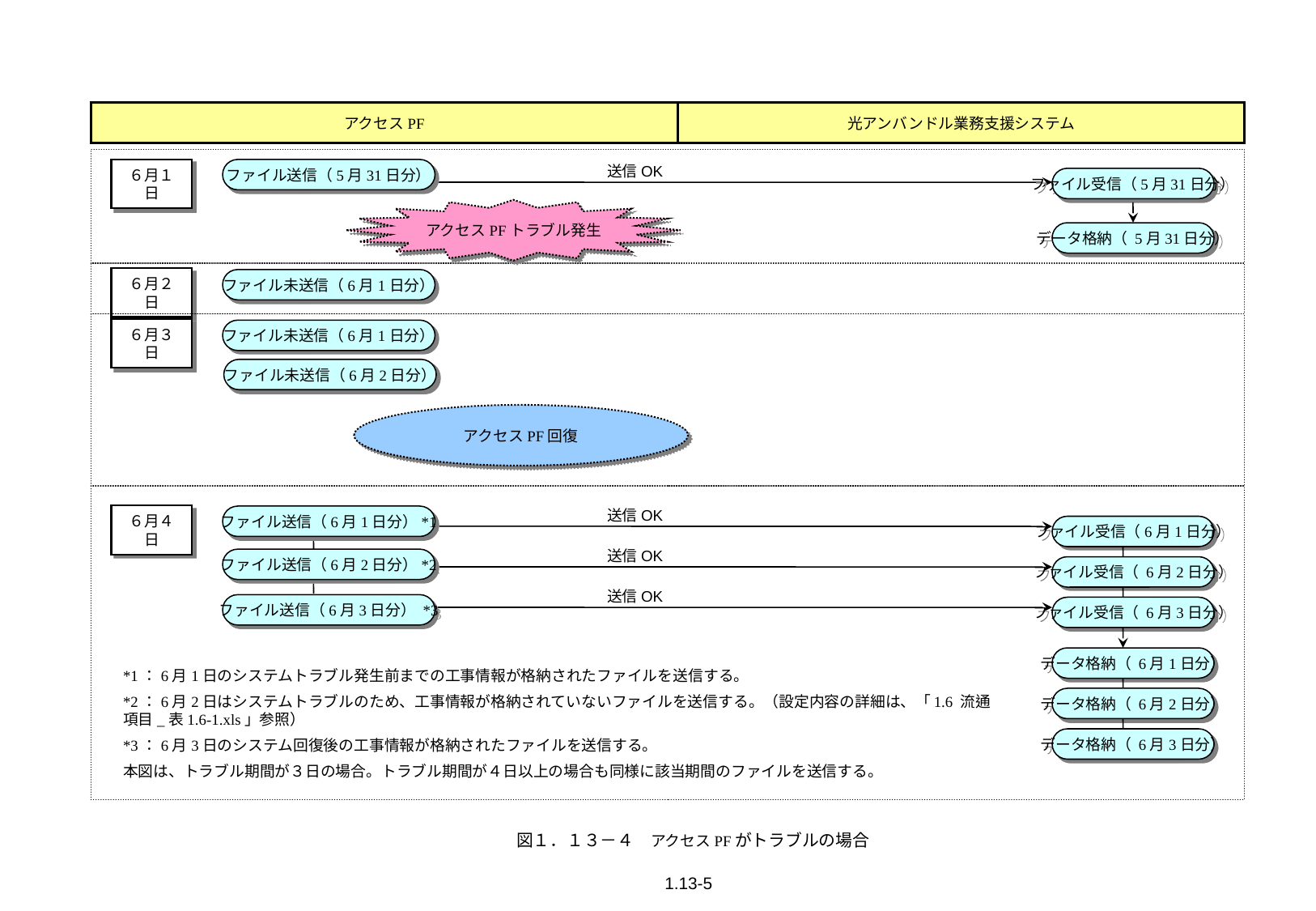

アクセスPF
光アンバンドル業務支援システム

６月１日
ファイル送信（5月31日分）
送信OK
ファイル受信（5月31日分）

アクセスPFトラブル発生

データ格納（ 5月31日分）

６月２日
ファイル未送信（6月1日分）

６月３日
ファイル未送信（6月1日分）
ファイル未送信（6月2日分）
アクセスPF回復

６月４日
ファイル送信（6月1日分）*1
送信OK
ファイル受信（6月1日分）

送信OK

ファイル送信（6月2日分）*2
ファイル受信（ 6月2日分）

送信OK

ファイル送信（6月3日分） *3
ファイル受信（ 6月3日分）

データ格納（ 6月1日分）
*1：6月1日のシステムトラブル発生前までの工事情報が格納されたファイルを送信する。
*2：6月2日はシステムトラブルのため、工事情報が格納されていないファイルを送信する。（設定内容の詳細は、「1.6 流通項目_表1.6-1.xls」参照）
*3：6月3日のシステム回復後の工事情報が格納されたファイルを送信する。
本図は、トラブル期間が３日の場合。トラブル期間が４日以上の場合も同様に該当期間のファイルを送信する。

データ格納（ 6月2日分）

データ格納（ 6月3日分）
図１．１３－４　アクセスPFがトラブルの場合
1.13-5